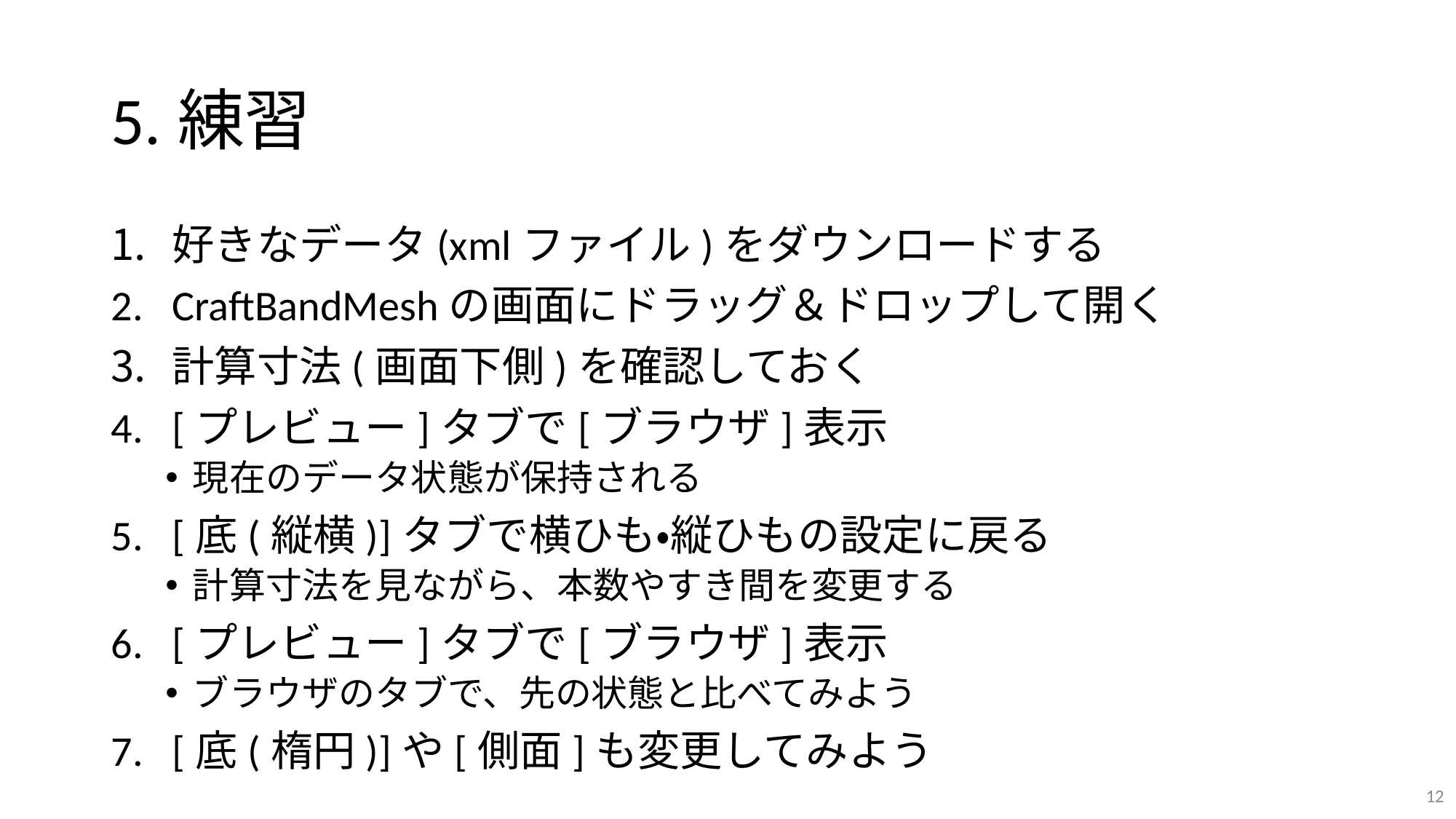

# 5.練習
好きなデータ(xmlファイル)をダウンロードする
CraftBandMeshの画面にドラッグ＆ドロップして開く
計算寸法(画面下側)を確認しておく
[プレビュー]タブで[ブラウザ]表示
現在のデータ状態が保持される
[底(縦横)]タブで横ひも・縦ひもの設定に戻る
計算寸法を見ながら、本数やすき間を変更する
[プレビュー]タブで[ブラウザ]表示
ブラウザのタブで、先の状態と比べてみよう
[底(楕円)]や[側面]も変更してみよう

12